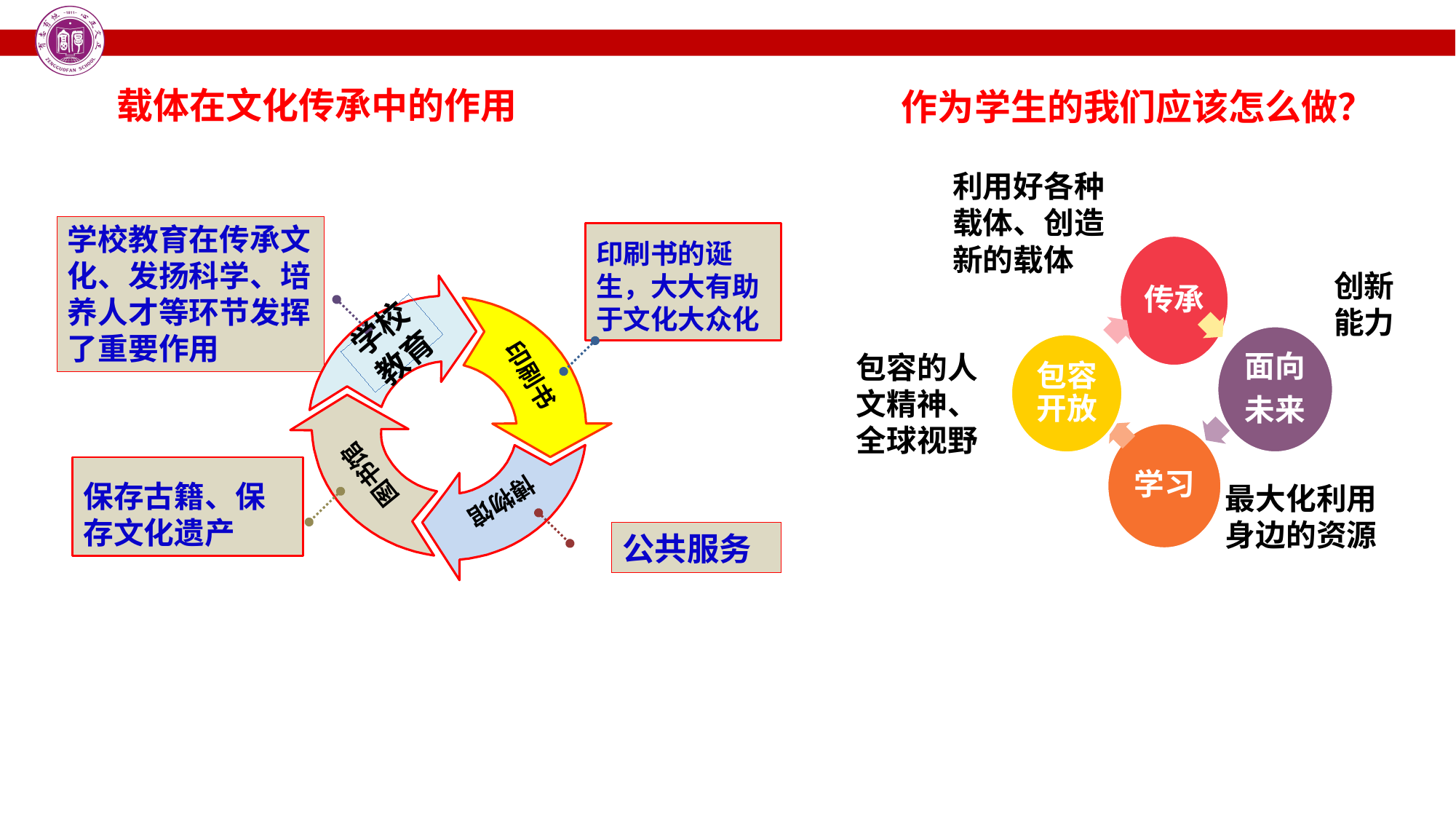

载体在文化传承中的作用
作为学生的我们应该怎么做？
利用好各种载体、创造新的载体
传承
创新能力

面向
未来
包容开放
包容的人文精神、全球视野

学习
最大化利用身边的资源
学校教育在传承文化、发扬科学、培养人才等环节发挥了重要作用
印刷书的诞生，大大有助于文化大众化

学校教育
印刷书

图书馆
保存古籍、保存文化遗产
博物馆
公共服务